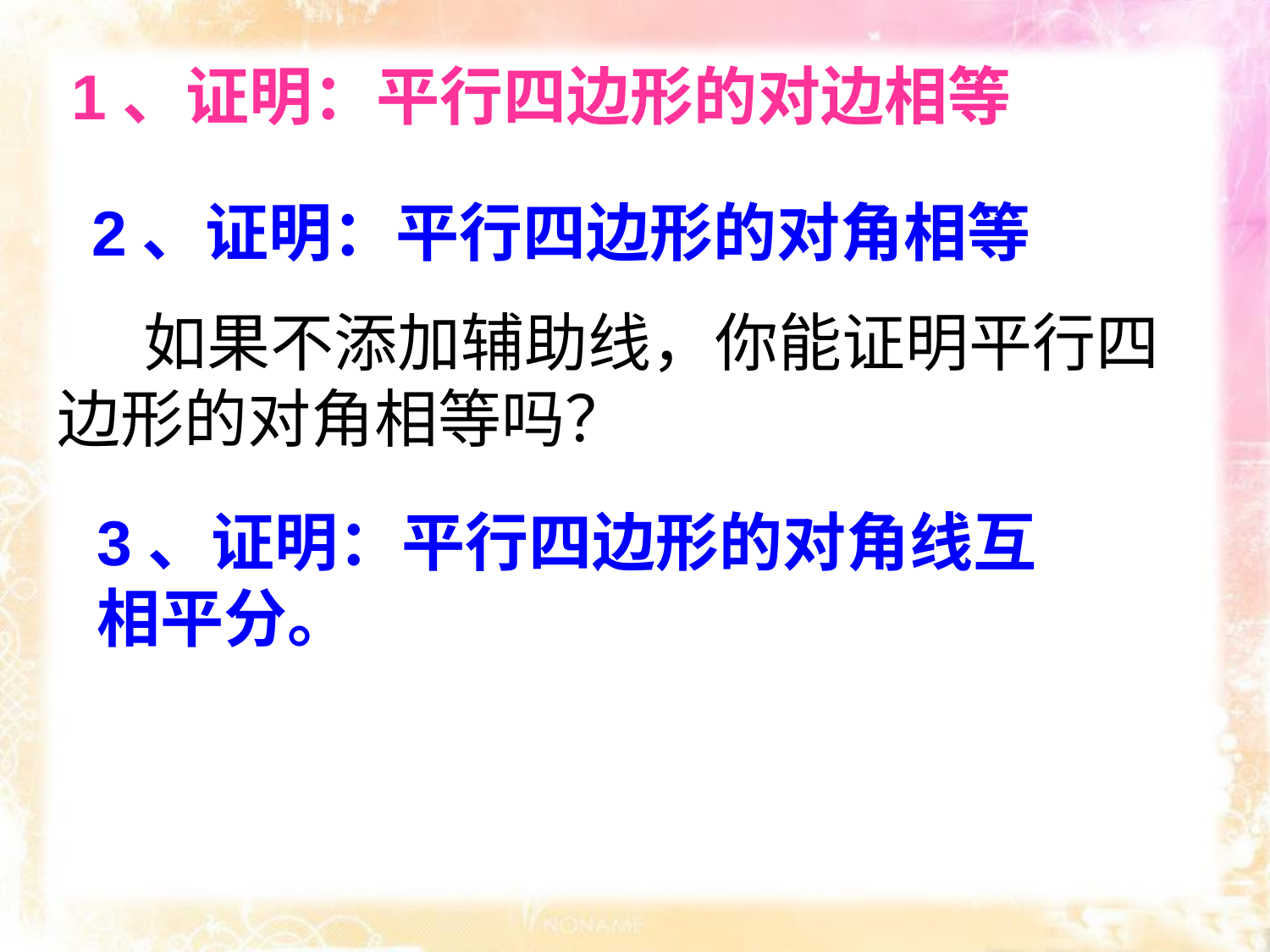

1、证明：平行四边形的对边相等
2、证明：平行四边形的对角相等
     如果不添加辅助线，你能证明平行四边形的对角相等吗？
3、证明：平行四边形的对角线互相平分。